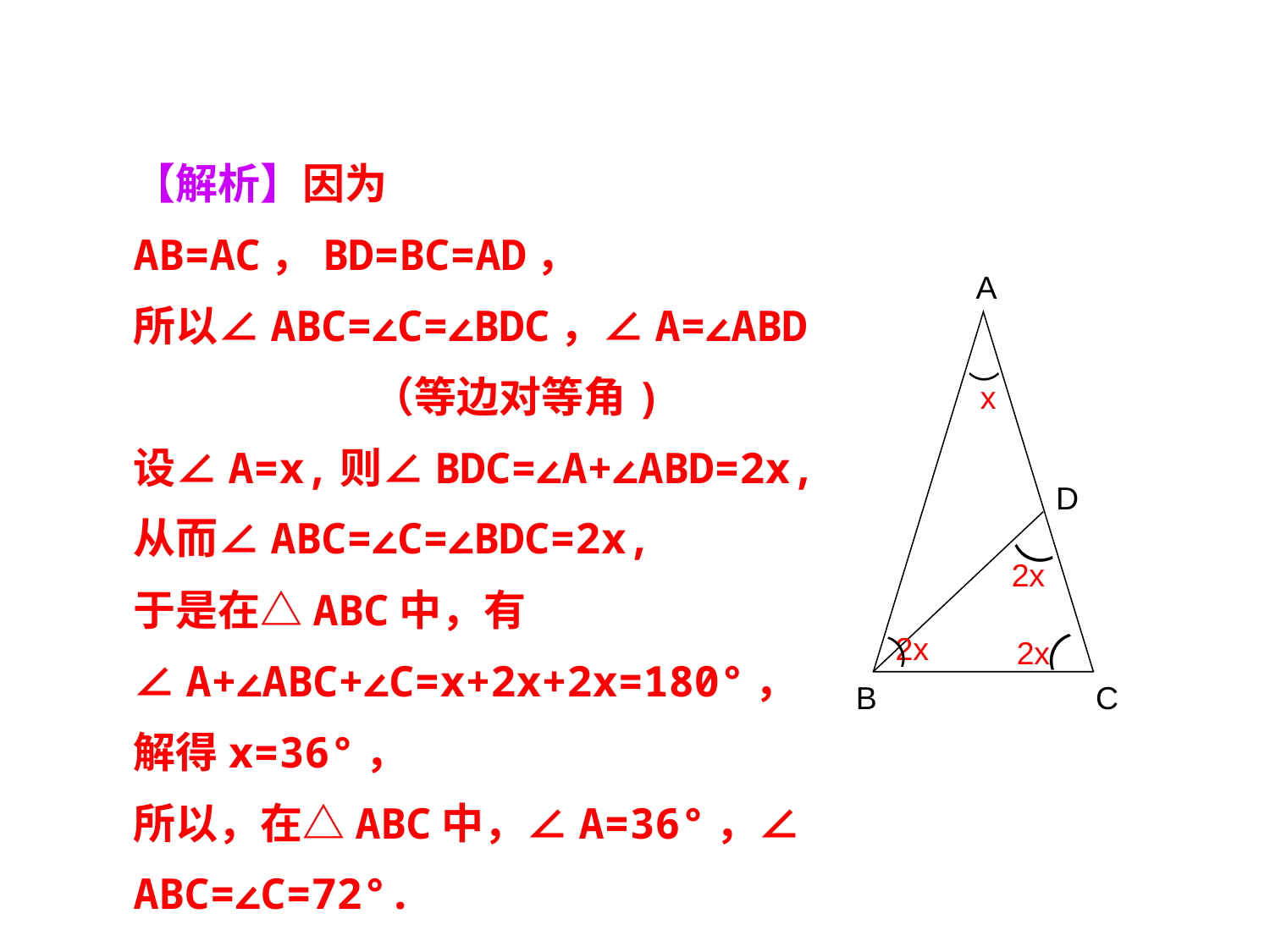

【解析】因为AB=AC，BD=BC=AD，
所以∠ABC=∠C=∠BDC，∠A=∠ABD           （等边对等角)
设∠A=x,则∠BDC=∠A+∠ABD=2x,
从而∠ABC=∠C=∠BDC=2x,
于是在△ABC中，有∠A+∠ABC+∠C=x+2x+2x=180°，
解得x=36°，
所以，在△ABC中，∠A=36°，∠ABC=∠C=72°.
A

D

B
C
⌒
x
⌒
2x
2x
⌒
2x
⌒